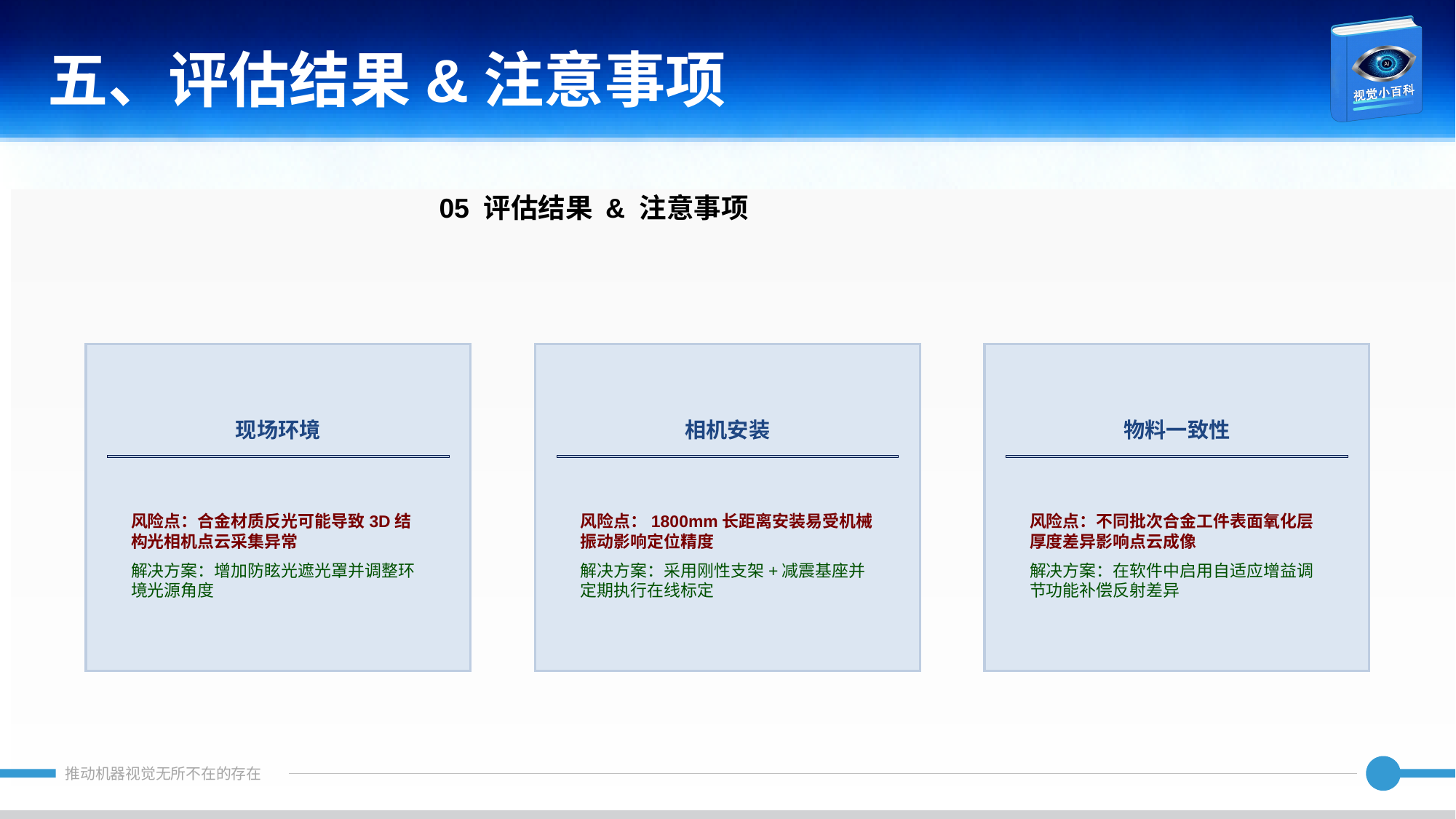

五、评估结果&注意事项

05 评估结果 & 注意事项

现场环境

相机安装

物料一致性

风险点：合金材质反光可能导致3D结构光相机点云采集异常
解决方案：增加防眩光遮光罩并调整环境光源角度

风险点：1800mm长距离安装易受机械振动影响定位精度
解决方案：采用刚性支架+减震基座并定期执行在线标定

风险点：不同批次合金工件表面氧化层厚度差异影响点云成像
解决方案：在软件中启用自适应增益调节功能补偿反射差异
11